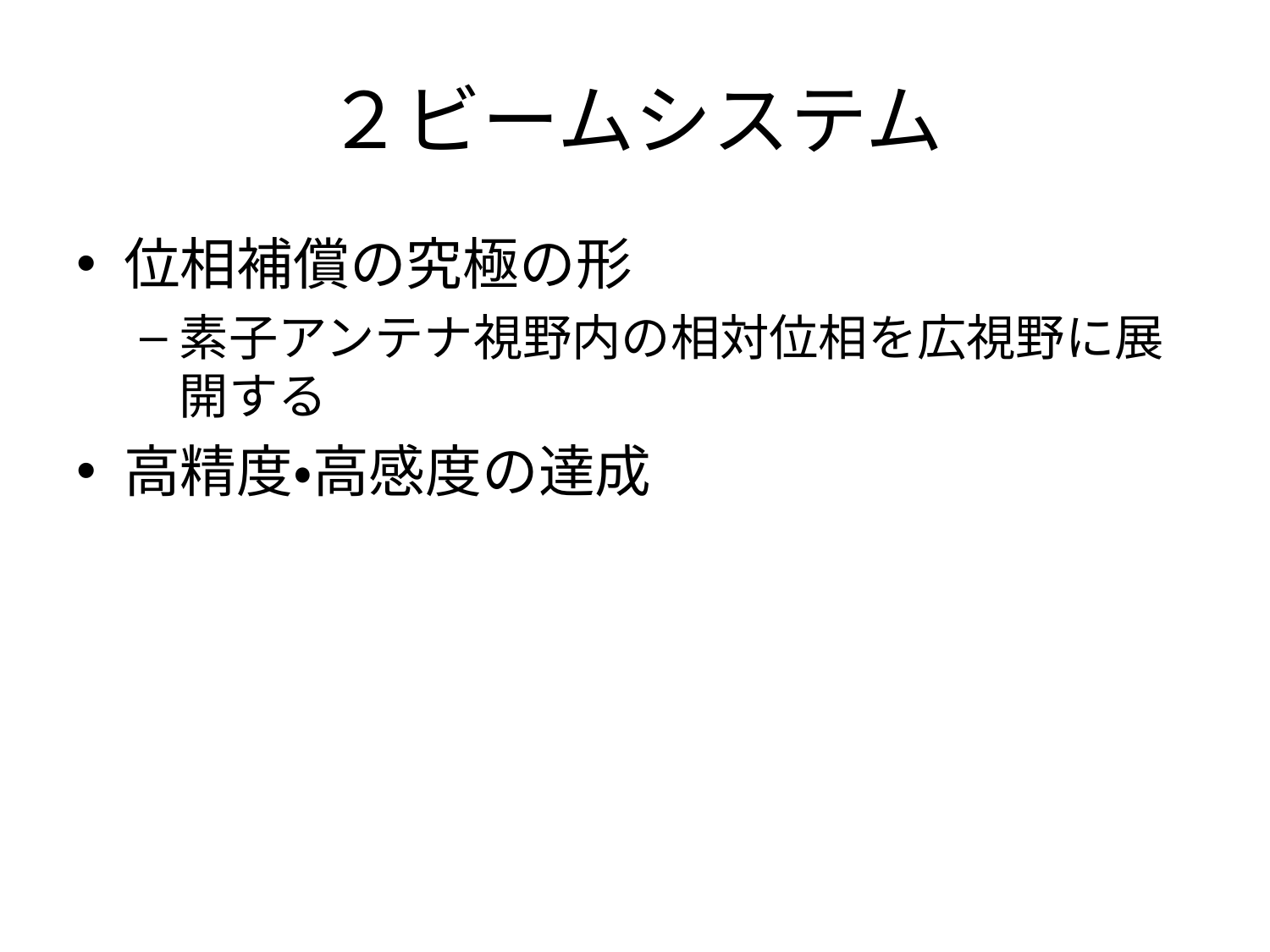

# ２ビームシステム
位相補償の究極の形
素子アンテナ視野内の相対位相を広視野に展開する
高精度・高感度の達成